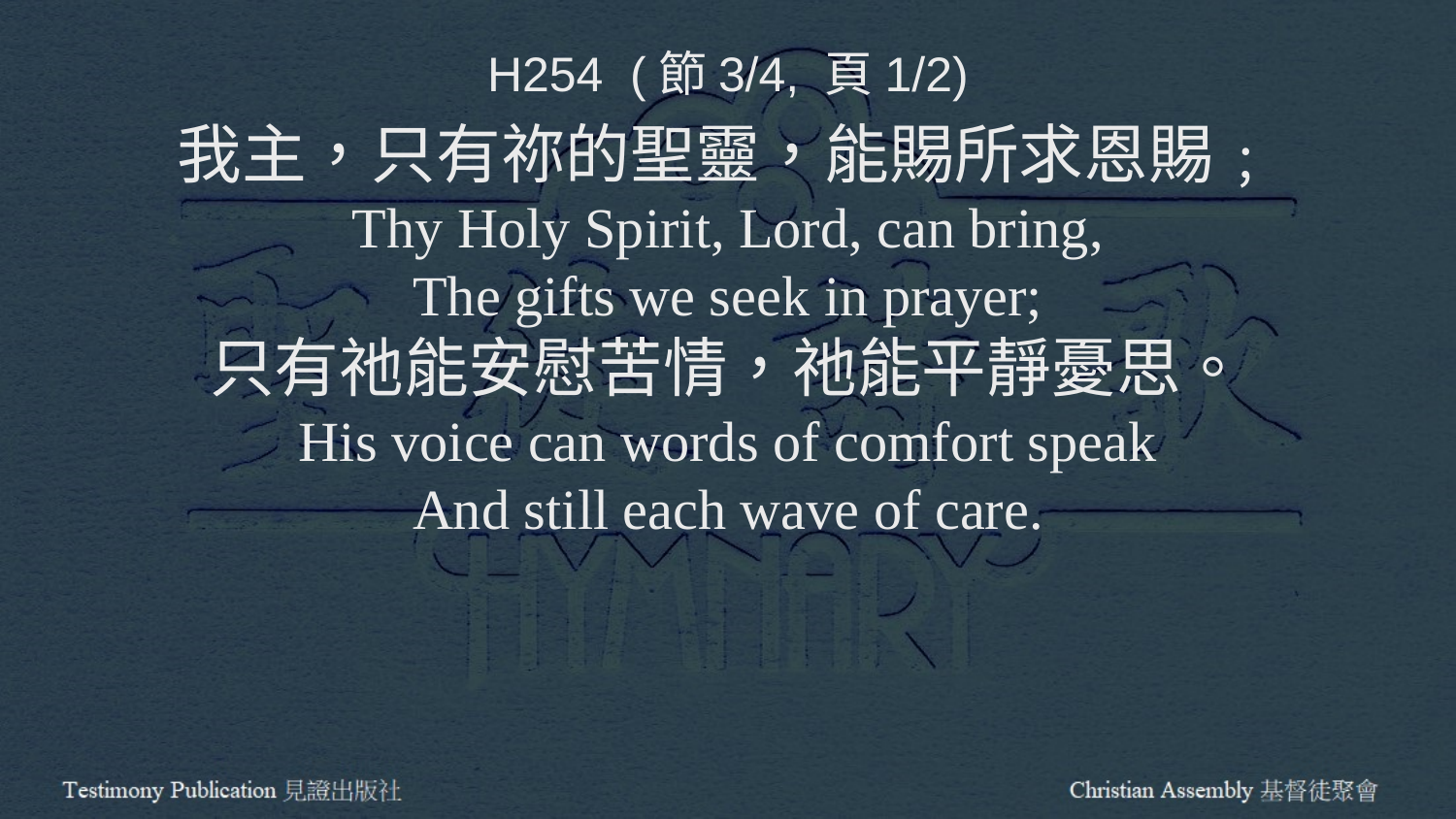

H254  (節3/4, 頁1/2)
我主，只有祢的聖靈，能賜所求恩賜﹔
Thy Holy Spirit, Lord, can bring,
The gifts we seek in prayer;
只有祂能安慰苦情，祂能平靜憂思。
His voice can words of comfort speak
And still each wave of care.